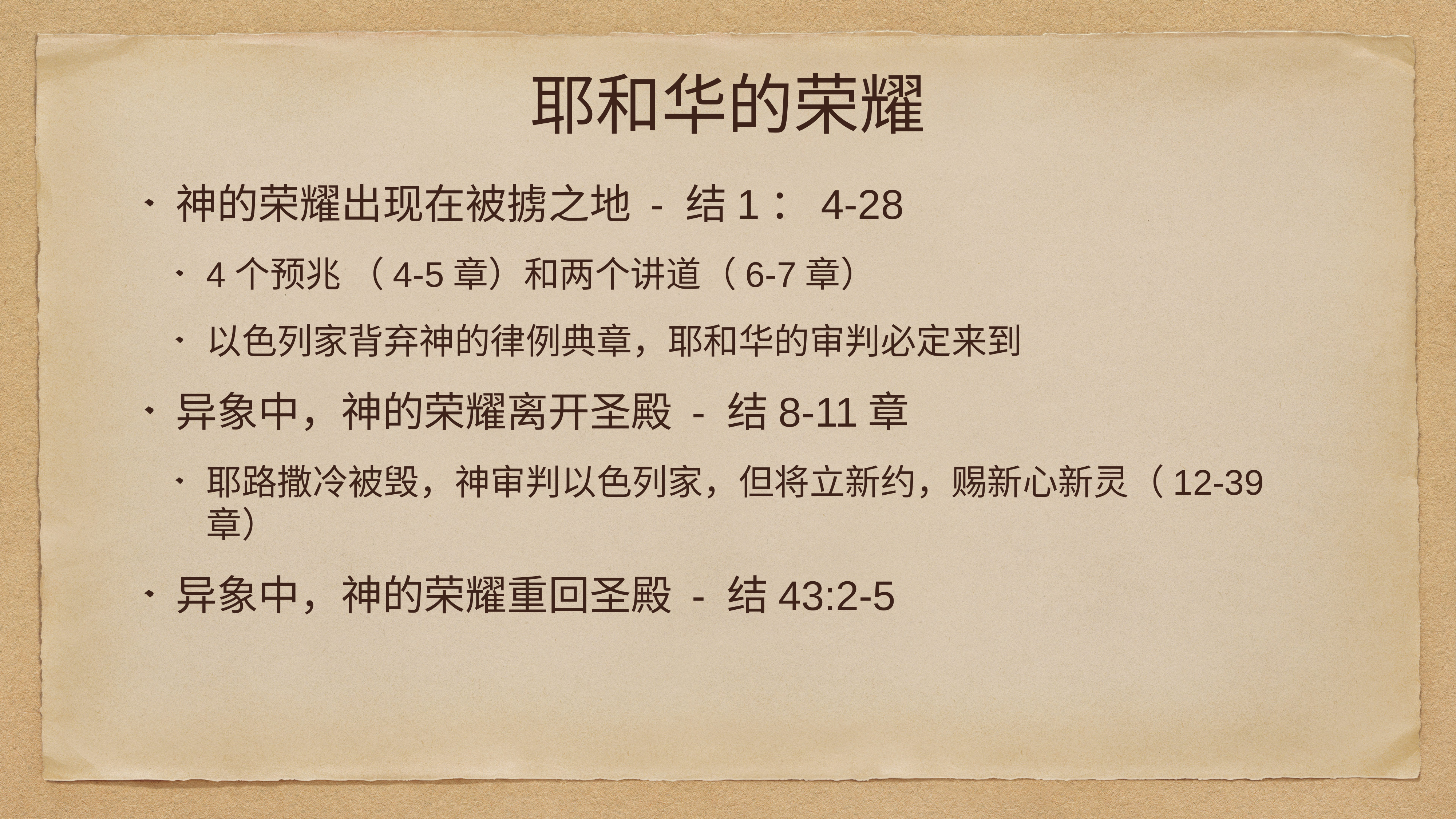

# 耶和华的荣耀
神的荣耀出现在被掳之地 - 结1：4-28
4个预兆 （4-5章）和两个讲道（6-7章）
以色列家背弃神的律例典章，耶和华的审判必定来到
异象中，神的荣耀离开圣殿 - 结8-11章
耶路撒冷被毁，神审判以色列家，但将立新约，赐新心新灵（12-39章）
异象中，神的荣耀重回圣殿 - 结43:2-5